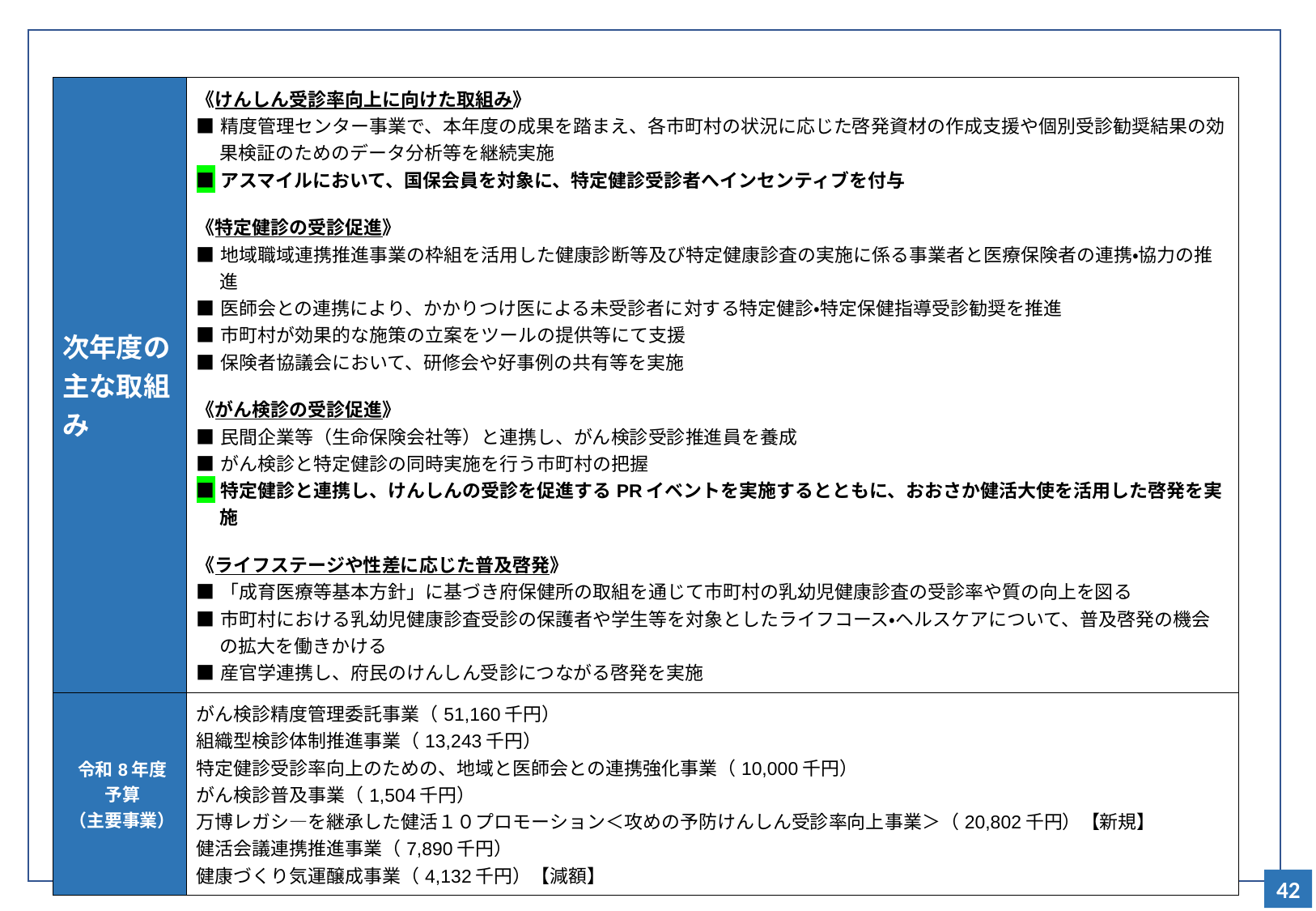

| 次年度の主な取組み | 《けんしん受診率向上に向けた取組み》 ■精度管理センター事業で、本年度の成果を踏まえ、各市町村の状況に応じた啓発資材の作成支援や個別受診勧奨結果の効果検証のためのデータ分析等を継続実施 ■アスマイルにおいて、国保会員を対象に、特定健診受診者へインセンティブを付与 《特定健診の受診促進》 ■地域職域連携推進事業の枠組を活用した健康診断等及び特定健康診査の実施に係る事業者と医療保険者の連携・協力の推進 ■医師会との連携により、かかりつけ医による未受診者に対する特定健診・特定保健指導受診勧奨を推進 ■市町村が効果的な施策の立案をツールの提供等にて支援 ■保険者協議会において、研修会や好事例の共有等を実施 《がん検診の受診促進》 ■民間企業等（生命保険会社等）と連携し、がん検診受診推進員を養成 ■がん検診と特定健診の同時実施を行う市町村の把握 ■特定健診と連携し、けんしんの受診を促進するPRイベントを実施するとともに、おおさか健活大使を活用した啓発を実施 《ライフステージや性差に応じた普及啓発》 ■「成育医療等基本方針」に基づき府保健所の取組を通じて市町村の乳幼児健康診査の受診率や質の向上を図る ■市町村における乳幼児健康診査受診の保護者や学生等を対象としたライフコース・ヘルスケアについて、普及啓発の機会の拡大を働きかける ■産官学連携し、府民のけんしん受診につながる啓発を実施 |
| --- | --- |
| 令和8年度 予算 （主要事業） | がん検診精度管理委託事業（51,160千円） 組織型検診体制推進事業（13,243千円） 特定健診受診率向上のための、地域と医師会との連携強化事業（10,000千円） がん検診普及事業（1,504千円） 万博レガシ―を継承した健活１０プロモーション＜攻めの予防けんしん受診率向上事業＞（20,802千円）【新規】 健活会議連携推進事業（7,890千円） 健康づくり気運醸成事業（4,132千円）【減額】 |
42